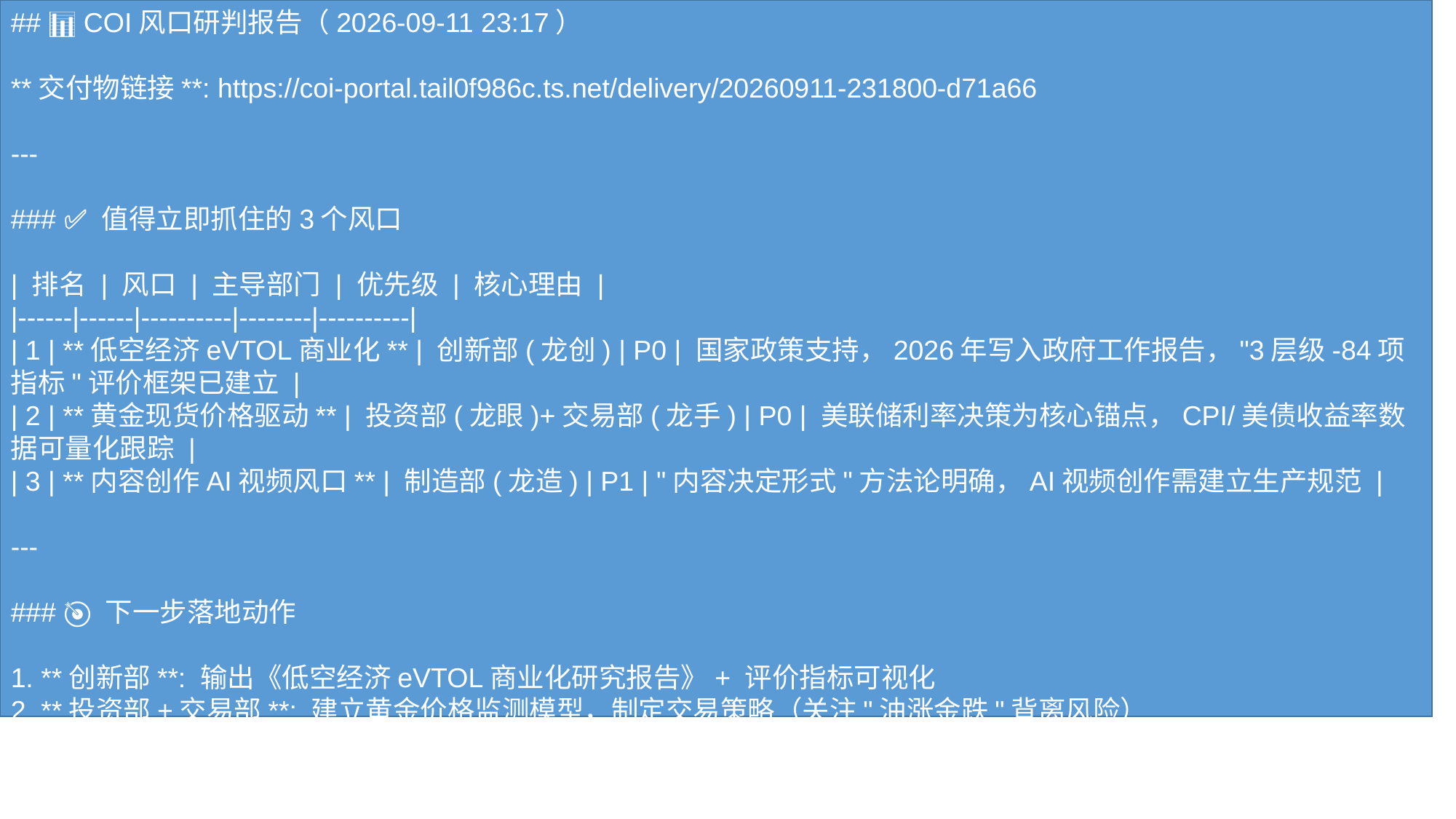

## 📊 COI风口研判报告（2026-09-11 23:17） **交付物链接**: https://coi-portal.tail0f986c.ts.net/delivery/20260911-231800-d71a66 --- ### ✅ 值得立即抓住的3个风口 | 排名 | 风口 | 主导部门 | 优先级 | 核心理由 | |------|------|----------|--------|----------| | 1 | **低空经济eVTOL商业化** | 创新部(龙创) | P0 | 国家政策支持，2026年写入政府工作报告，"3层级-84项指标"评价框架已建立 | | 2 | **黄金现货价格驱动** | 投资部(龙眼)+交易部(龙手) | P0 | 美联储利率决策为核心锚点，CPI/美债收益率数据可量化跟踪 | | 3 | **内容创作AI视频风口** | 制造部(龙造) | P1 | "内容决定形式"方法论明确，AI视频创作需建立生产规范 | --- ### 🎯 下一步落地动作 1. **创新部**: 输出《低空经济eVTOL商业化研究报告》+ 评价指标可视化 2. **投资部+交易部**: 建立黄金价格监测模型，制定交易策略（关注"油涨金跌"背离风险） 3. **制造部**: 建立AI视频生产流程，输出《内容-形式创作规范》 --- ### ❌ 跳过项目 - AI Agent智能体：联网无结果 - 机器人具身智能：网页内容为英文字典释义，非产业信息 - 跨境电商出口：网页内容为编辑器产品导航，无商业信息 - 新能源汽车出海：网页为导航页+汉字释义，完全无关 --- **一句话总结**：聚焦政策研究（低空）、量化交易（黄金）、内容生产（AI视频）三大赛道，避开信息无效项目。架构部协调推进，主脑监控进度。
#